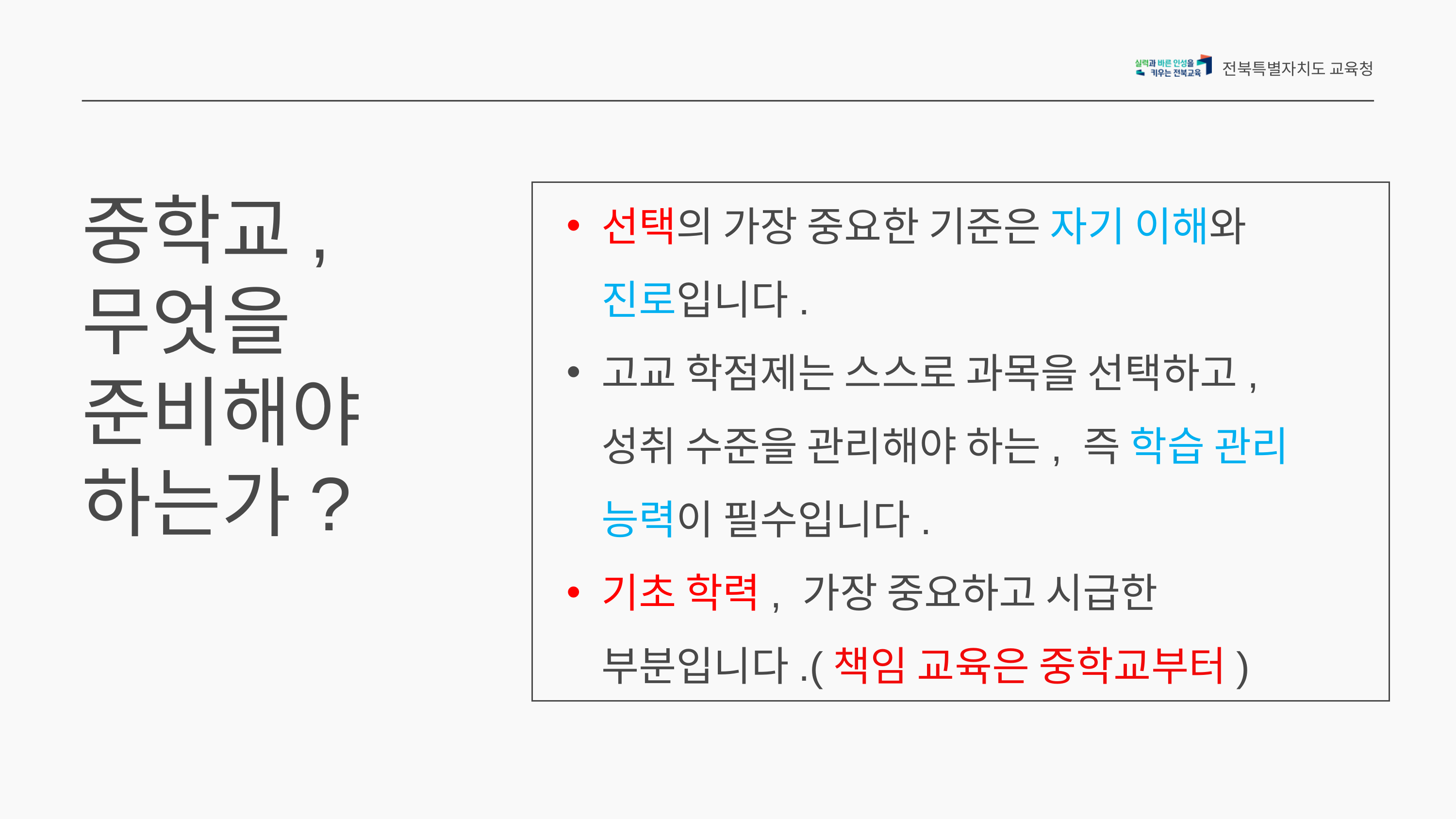

전북특별자치도 교육청

선택의 가장 중요한 기준은 자기 이해와 진로입니다.
고교 학점제는 스스로 과목을 선택하고, 성취 수준을 관리해야 하는, 즉 학습 관리 능력이 필수입니다.
기초 학력, 가장 중요하고 시급한 부분입니다.(책임 교육은 중학교부터)
중학교, 무엇을 준비해야 하는가?